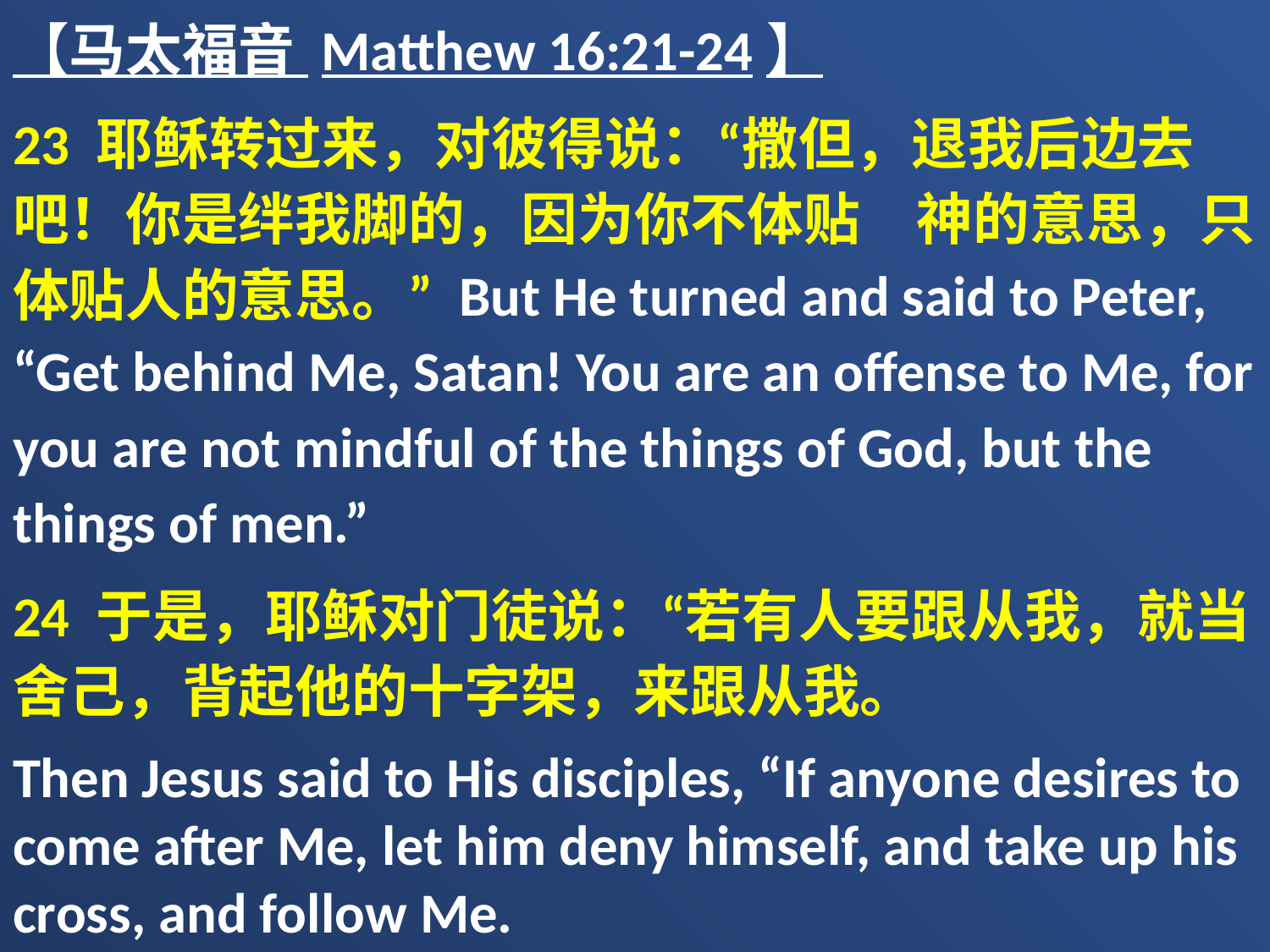

【马太福音 Matthew 16:21-24】
23 耶稣转过来，对彼得说：“撒但，退我后边去吧！你是绊我脚的，因为你不体贴　神的意思，只体贴人的意思。” But He turned and said to Peter, “Get behind Me, Satan! You are an offense to Me, for you are not mindful of the things of God, but the things of men.”
24 于是，耶稣对门徒说：“若有人要跟从我，就当舍己，背起他的十字架，来跟从我。
Then Jesus said to His disciples, “If anyone desires to come after Me, let him deny himself, and take up his cross, and follow Me.